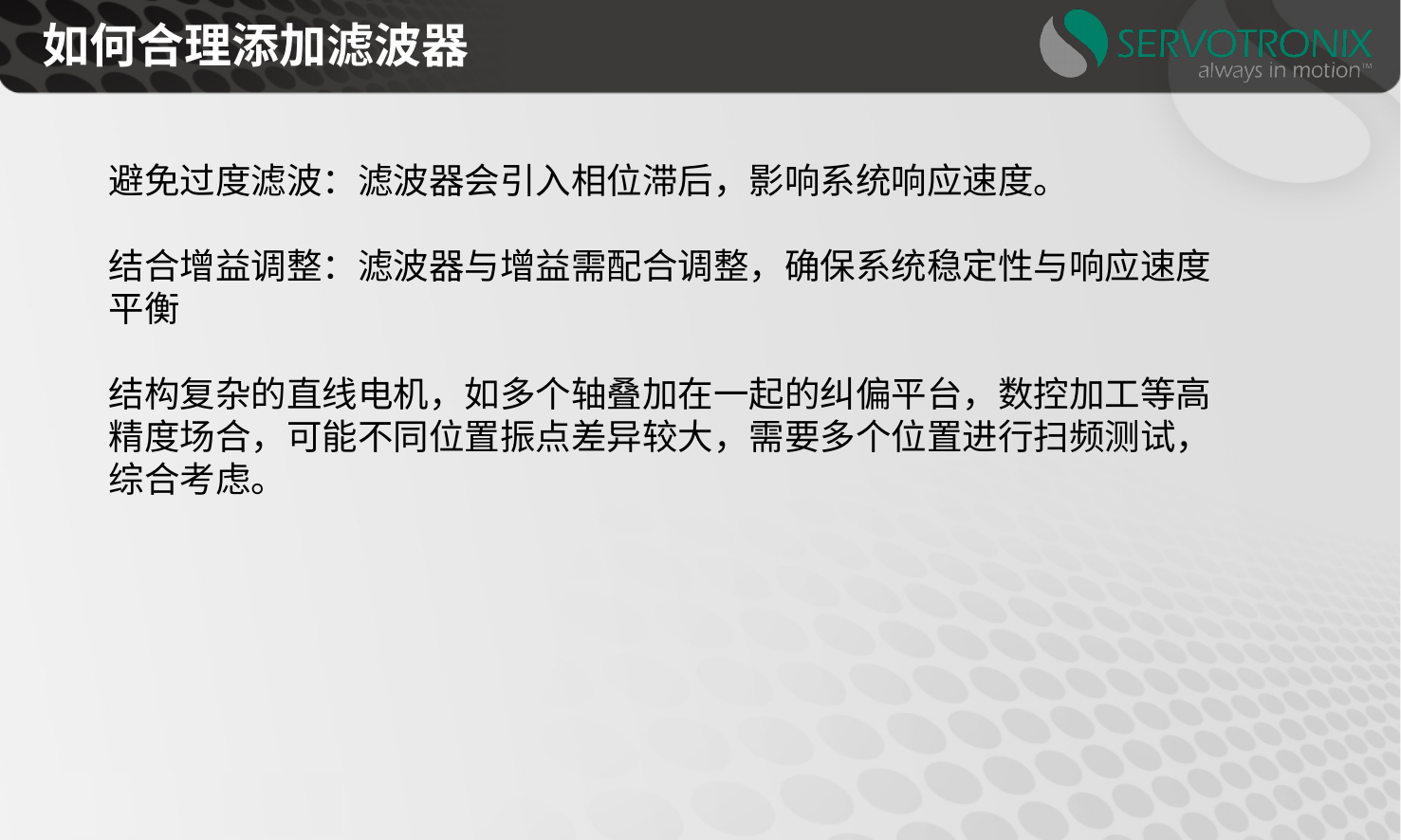

如何合理添加滤波器
避免过度滤波：滤波器会引入相位滞后，影响系统响应速度。

结合增益调整：滤波器与增益需配合调整，确保系统稳定性与响应速度平衡

结构复杂的直线电机，如多个轴叠加在一起的纠偏平台，数控加工等高精度场合，可能不同位置振点差异较大，需要多个位置进行扫频测试，综合考虑。